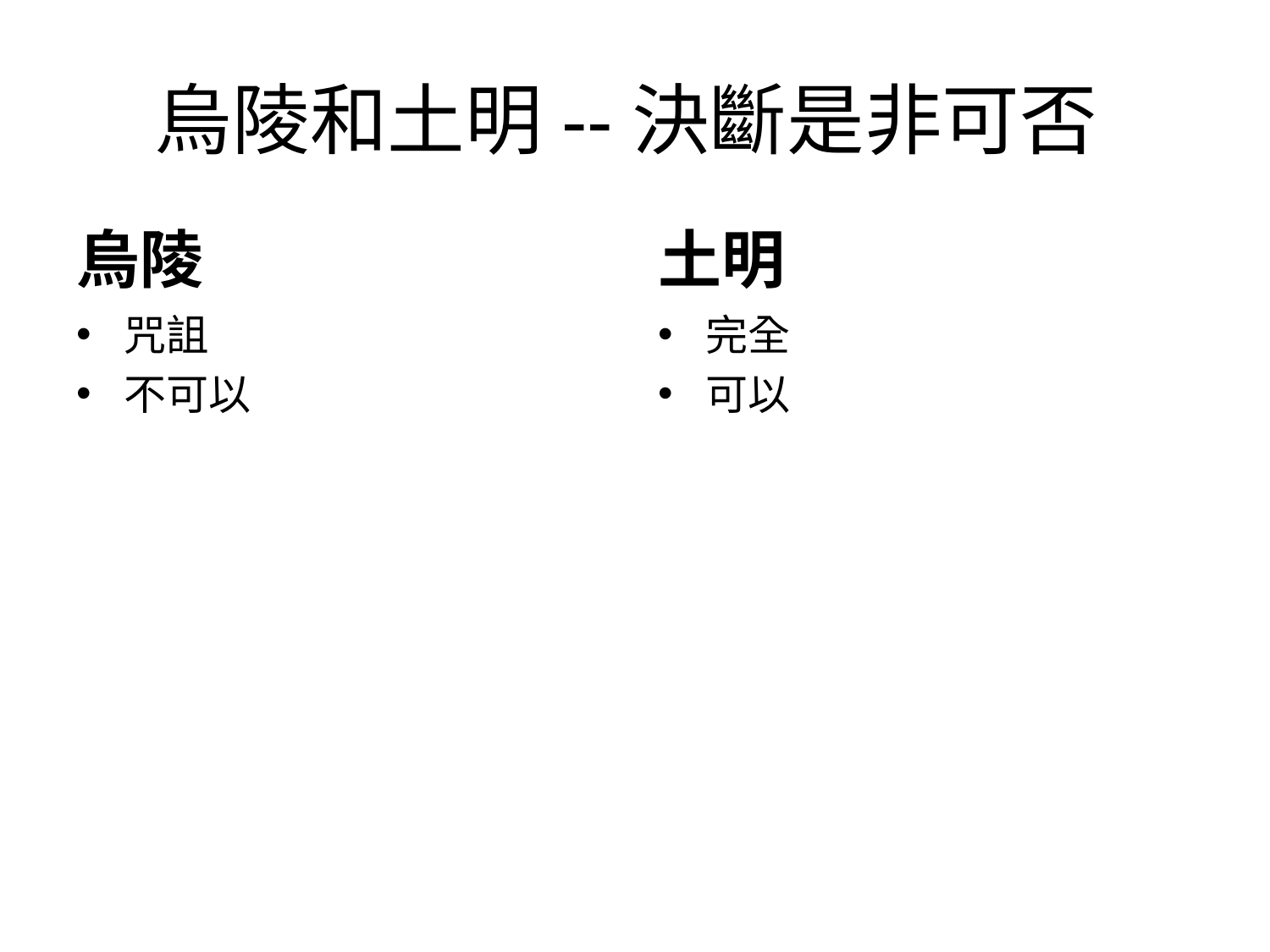

# 烏陵和土明--決斷是非可否
烏陵
土明
咒詛
不可以
完全
可以